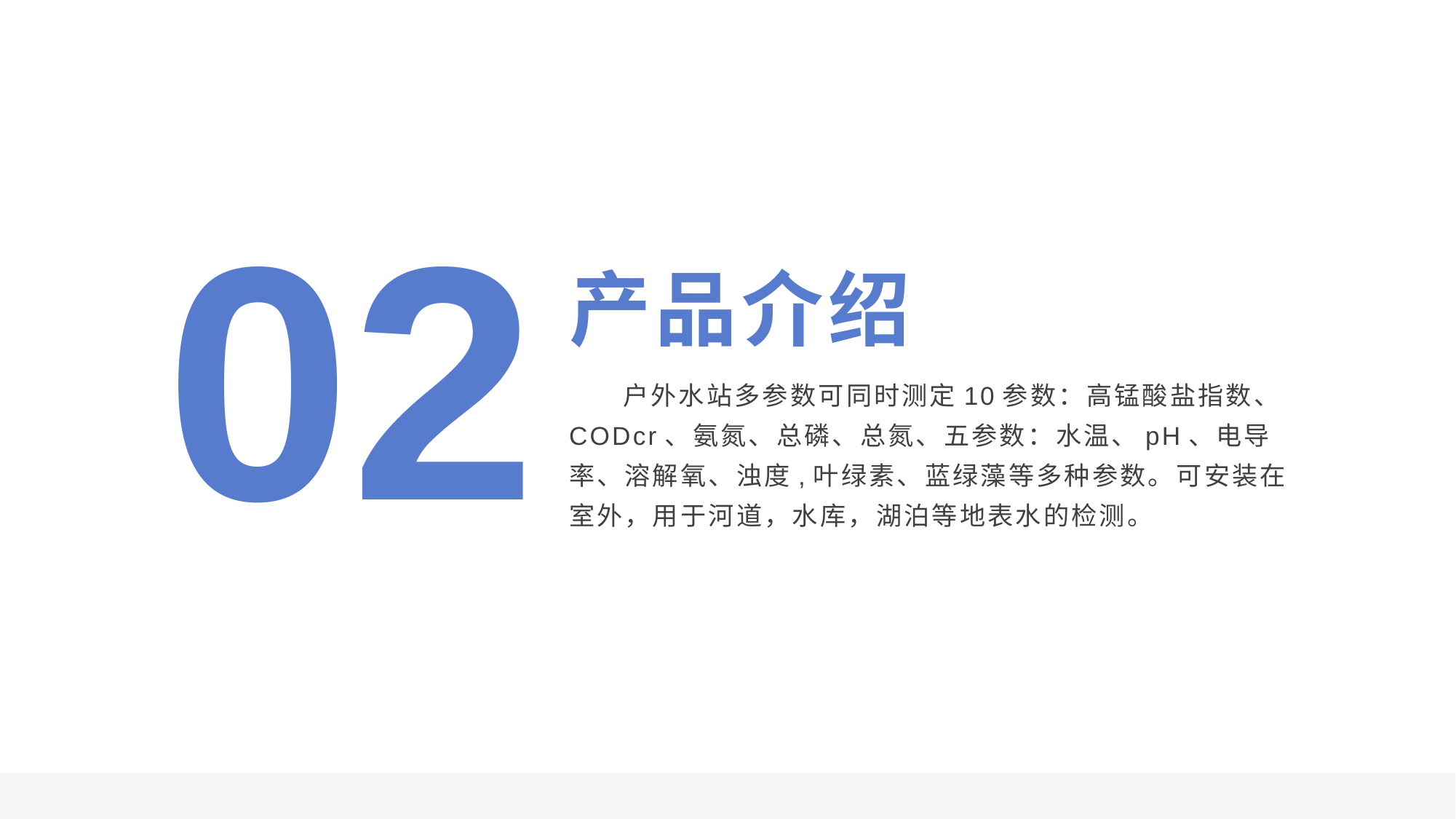

02
# 产品介绍
户外水站多参数可同时测定10参数：高锰酸盐指数、CODcr、氨氮、总磷、总氮、五参数：水温、pH、电导率、溶解氧、浊度,叶绿素、蓝绿藻等多种参数。可安装在室外，用于河道，水库，湖泊等地表水的检测。